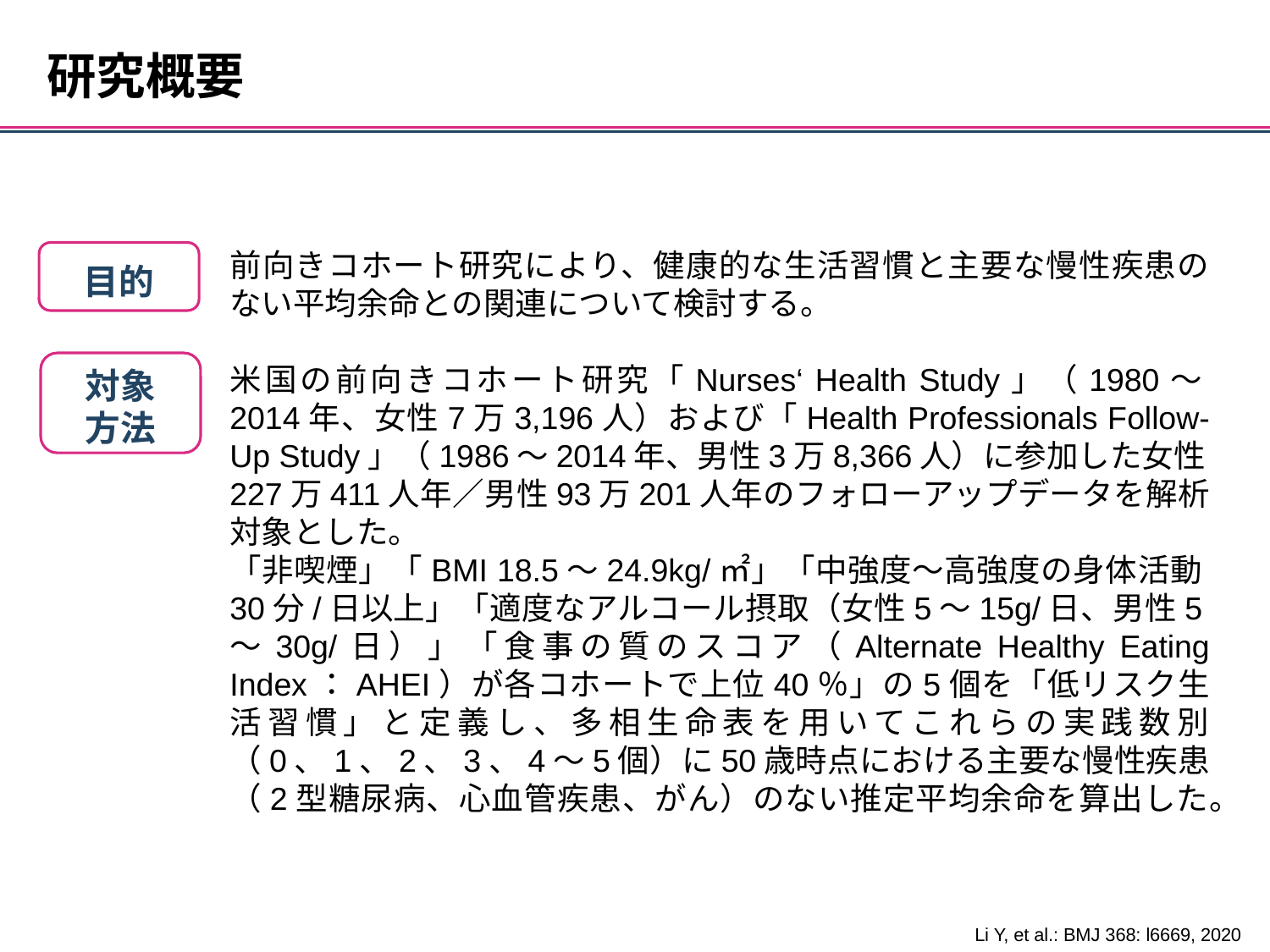

研究概要
前向きコホート研究により、健康的な生活習慣と主要な慢性疾患のない平均余命との関連について検討する。

米国の前向きコホート研究「Nurses‘ Health Study」（1980～2014年、女性7万3,196人）および「Health Professionals Follow-Up Study」（1986～2014年、男性3万8,366人）に参加した女性227万411人年／男性93万201人年のフォローアップデータを解析対象とした。
「非喫煙」「BMI 18.5～24.9kg/㎡」「中強度～高強度の身体活動30分/日以上」「適度なアルコール摂取（女性5～15g/日、男性5～30g/日）」「食事の質のスコア（Alternate Healthy Eating Index：AHEI）が各コホートで上位40％」の5個を「低リスク生活習慣」と定義し、多相生命表を用いてこれらの実践数別（0、1、2、3、4～5個）に50歳時点における主要な慢性疾患（2型糖尿病、心血管疾患、がん）のない推定平均余命を算出した。

目的

対象
方法
Li Y, et al.: BMJ 368: l6669, 2020